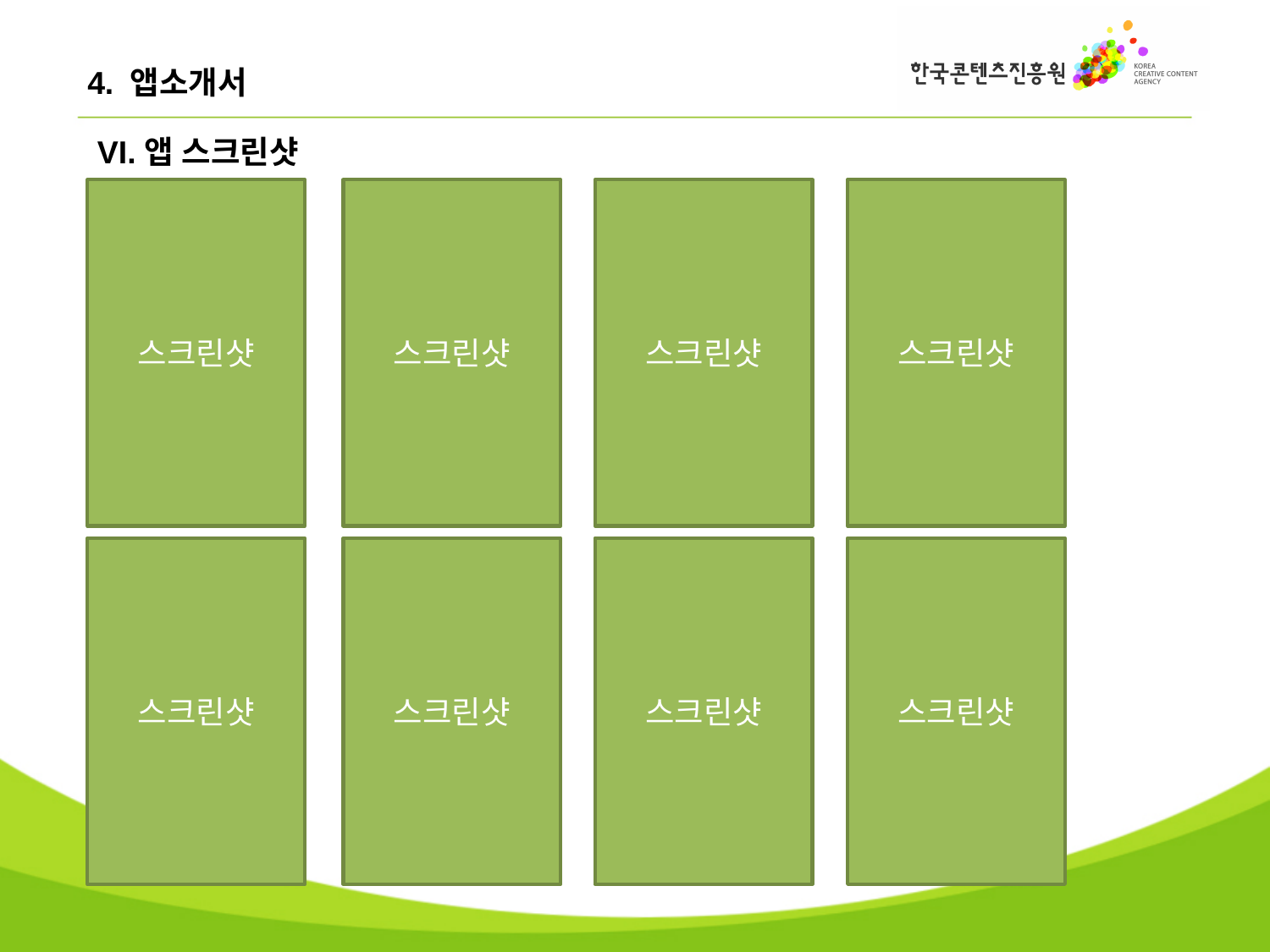

4. 앱소개서
VI.앱 스크린샷
스크린샷
스크린샷
스크린샷
스크린샷
스크린샷
스크린샷
스크린샷
스크린샷